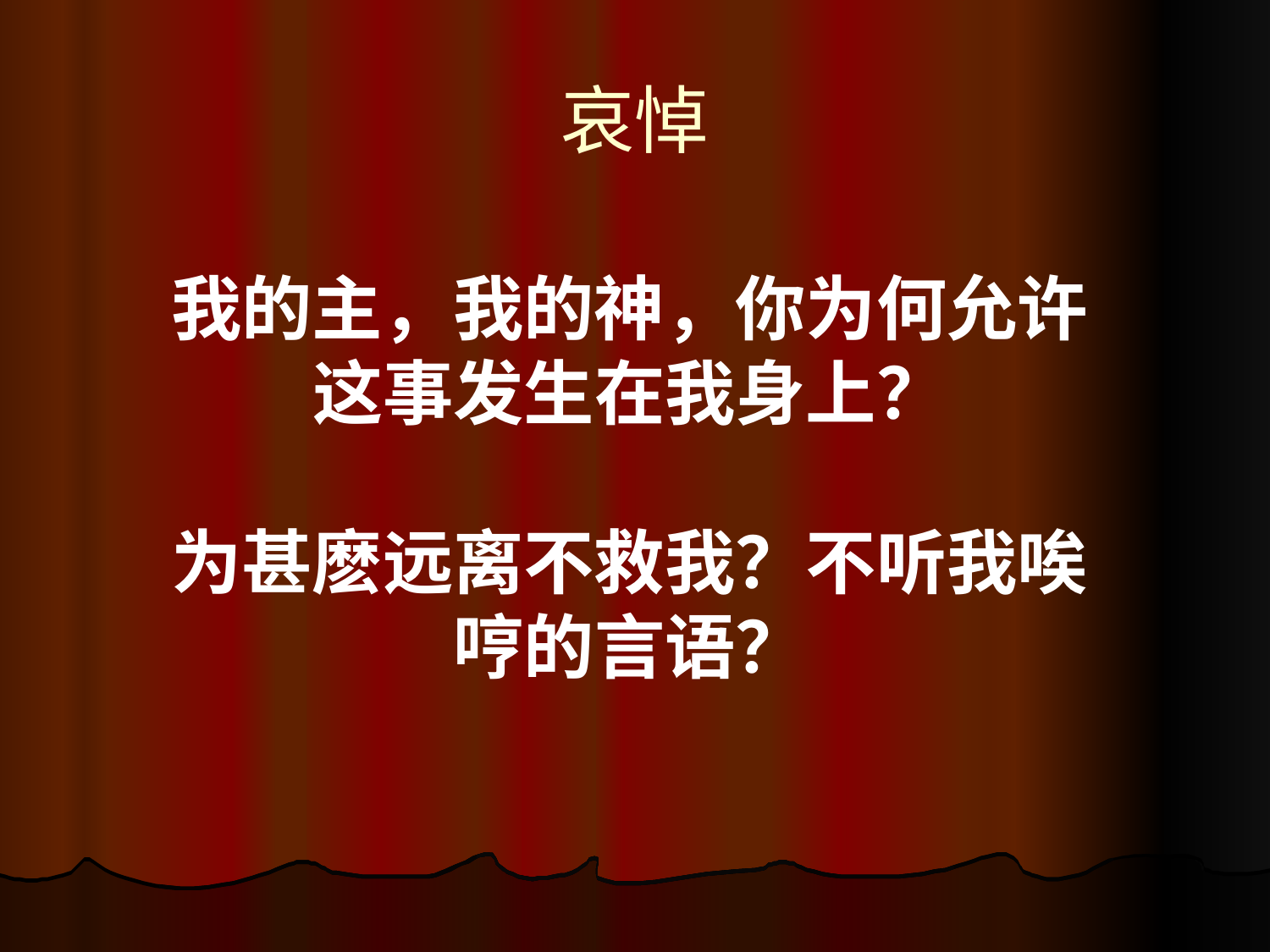

哀悼
我的主，我的神，你为何允许这事发生在我身上？

为甚麽远离不救我？不听我唉哼的言语？